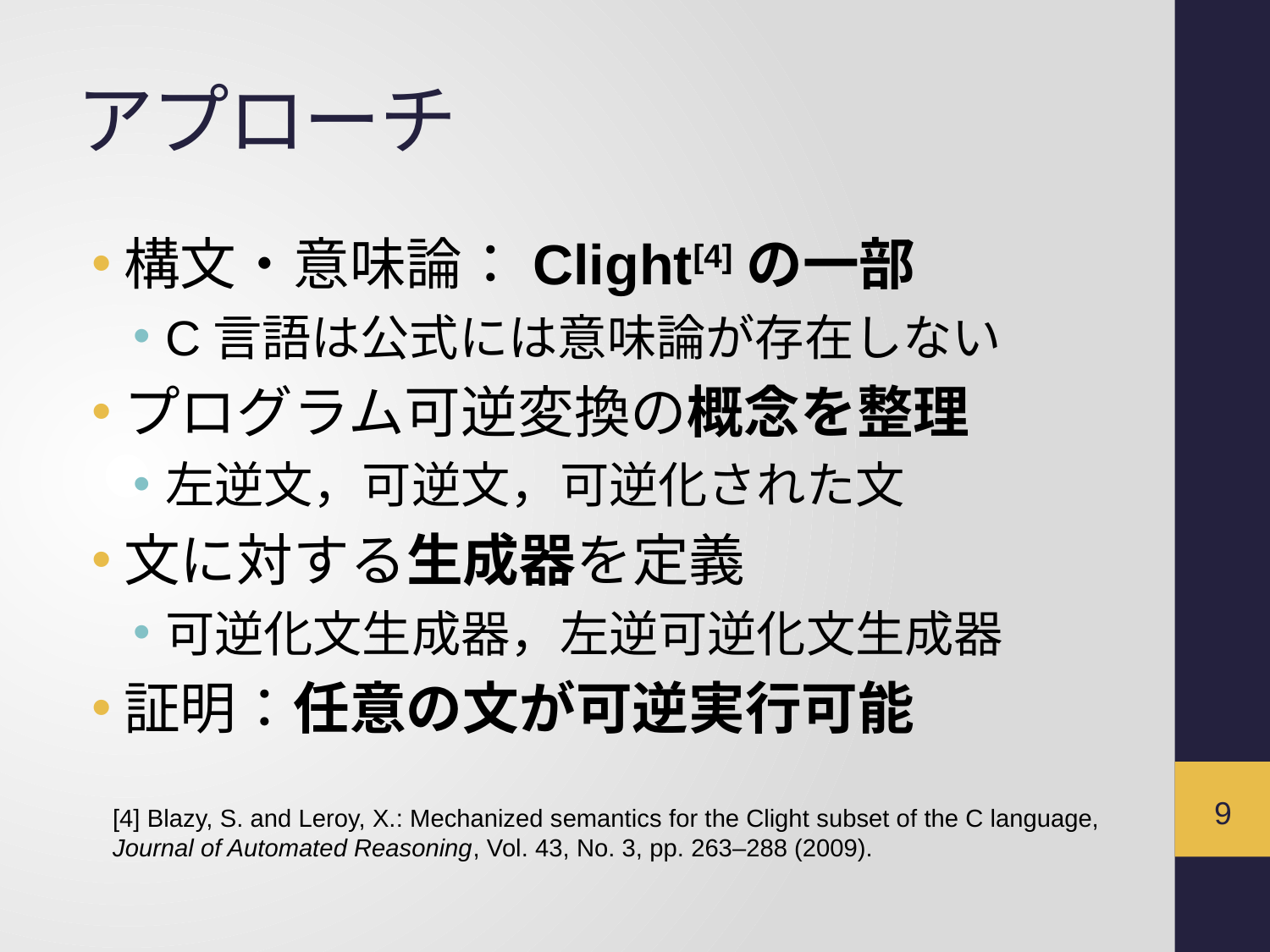

# アプローチ
構文・意味論：Clight[4]の一部
C言語は公式には意味論が存在しない
プログラム可逆変換の概念を整理
左逆文，可逆文，可逆化された文
文に対する生成器を定義
可逆化文生成器，左逆可逆化文生成器
証明：任意の文が可逆実行可能
9
[4] Blazy, S. and Leroy, X.: Mechanized semantics for the Clight subset of the C language,
Journal of Automated Reasoning, Vol. 43, No. 3, pp. 263–288 (2009).